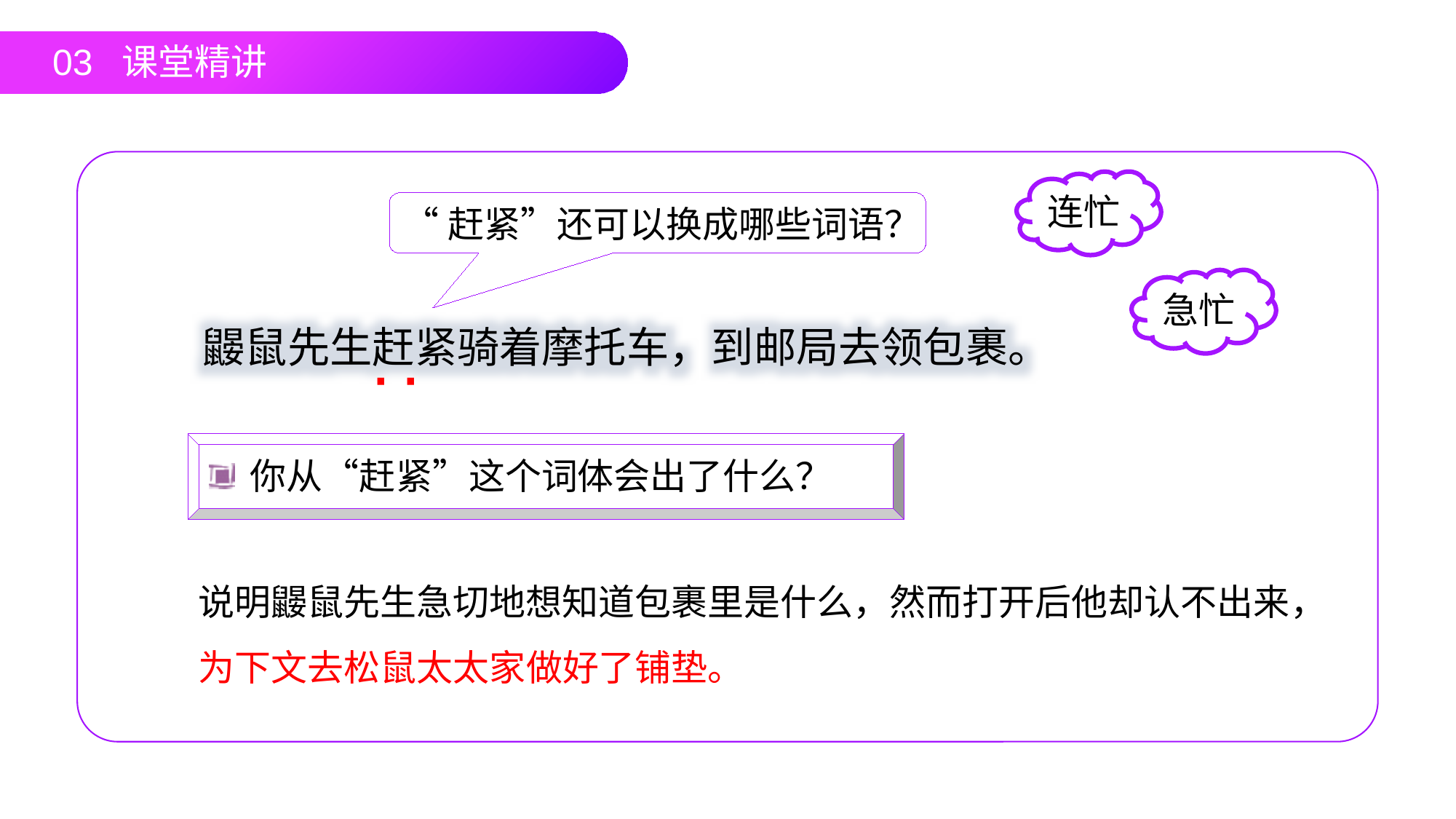

03  课堂精讲
连忙
“赶紧”还可以换成哪些词语？
急忙
 鼹鼠先生赶紧骑着摩托车，到邮局去领包裹。
· ·
你从“赶紧”这个词体会出了什么？
说明鼹鼠先生急切地想知道包裹里是什么，然而打开后他却认不出来，为下文去松鼠太太家做好了铺垫。